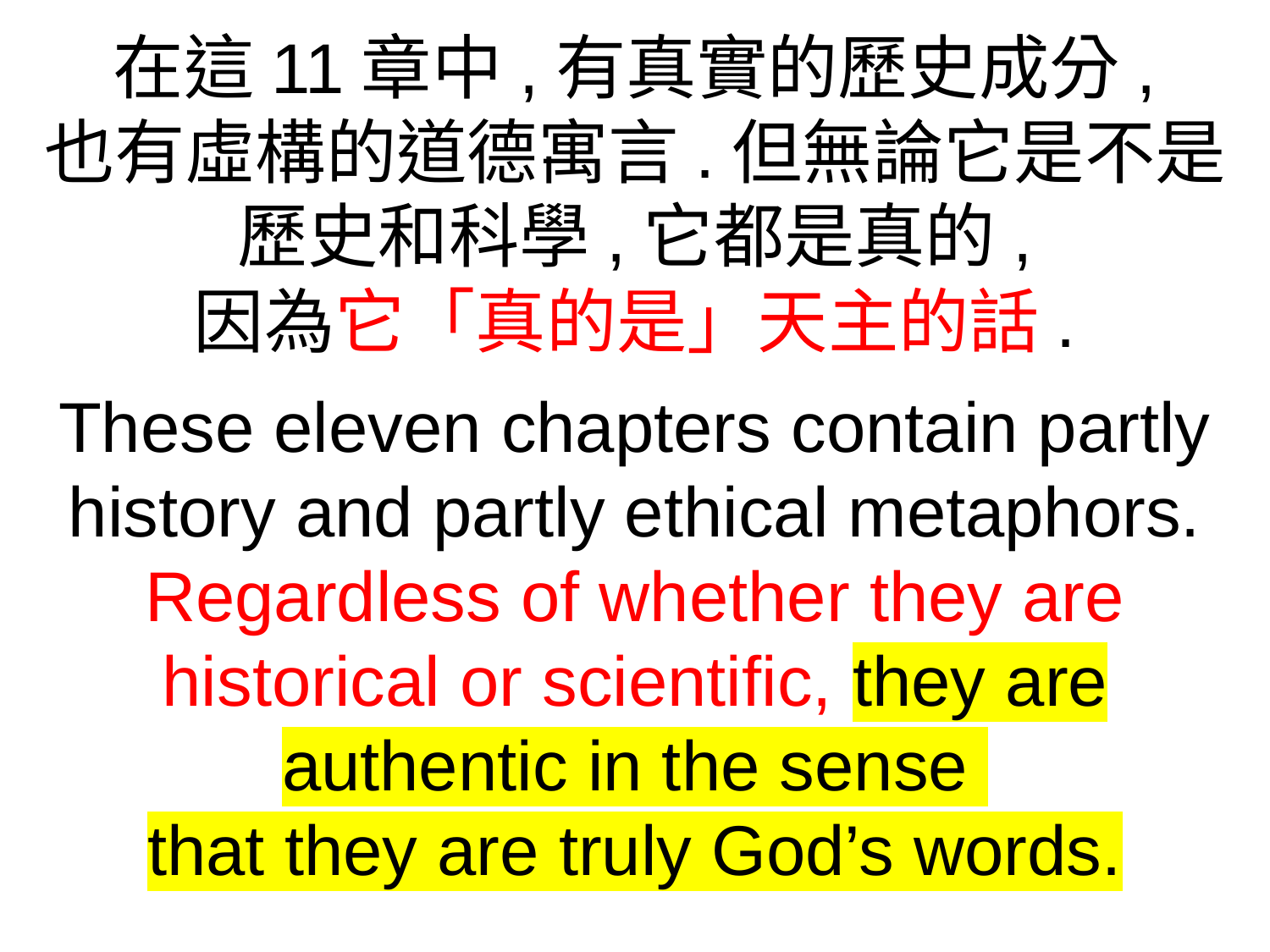

在這11章中,有真實的歷史成分,
也有虛構的道德寓言.但無論它是不是歷史和科學,它都是真的,
因為它「真的是」天主的話.
These eleven chapters contain partly history and partly ethical metaphors. Regardless of whether they are historical or scientific, they are authentic in the sense
that they are truly God’s words.